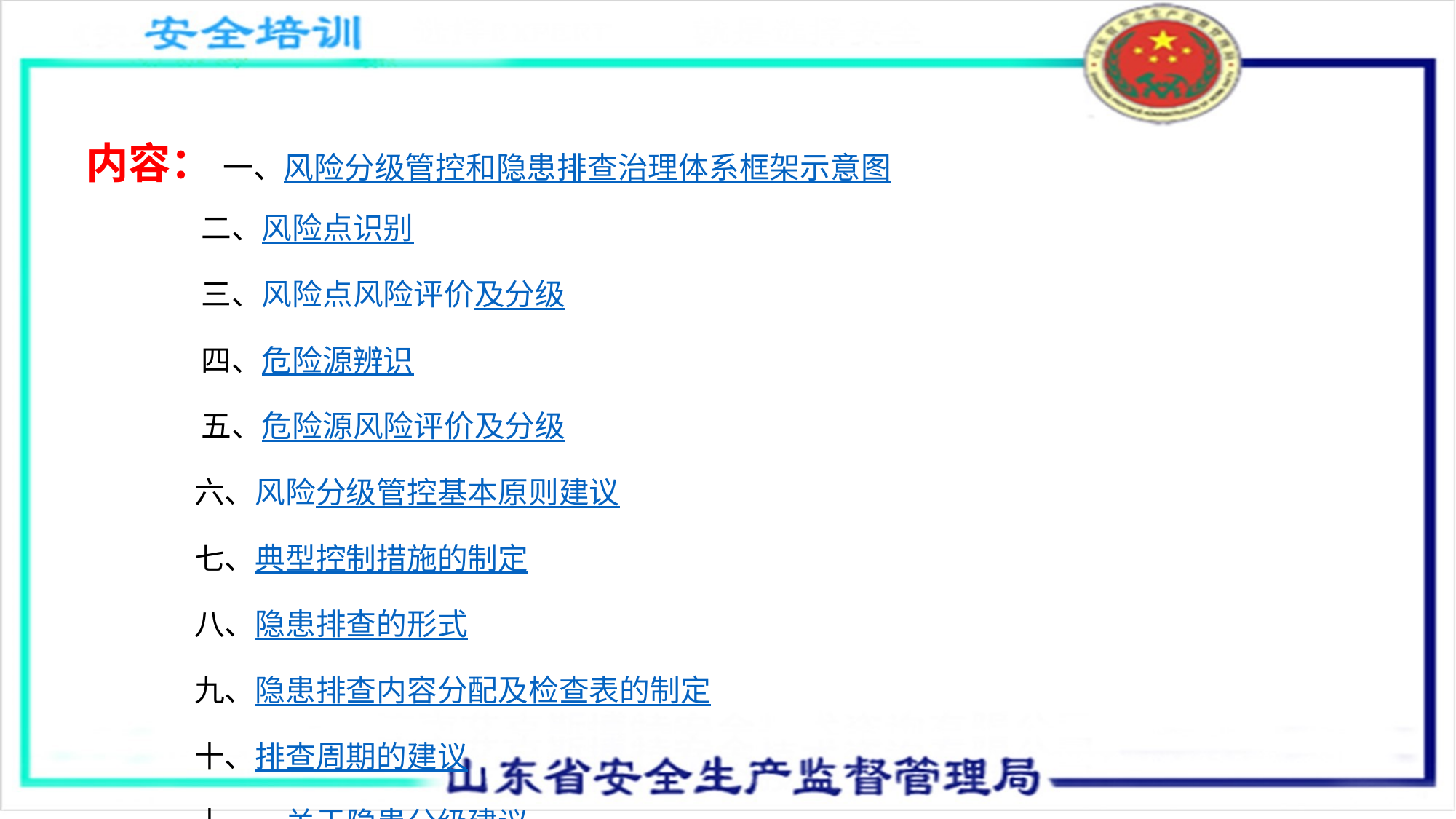

内容： 一、风险分级管控和隐患排查治理体系框架示意图
                二、风险点识别
                三、风险点风险评价及分级
                四、危险源辨识
                五、危险源风险评价及分级
               六、风险分级管控基本原则建议
               七、典型控制措施的制定
               八、隐患排查的形式
               九、隐患排查内容分配及检查表的制定
               十、排查周期的建议
               十一、关于隐患分级建议